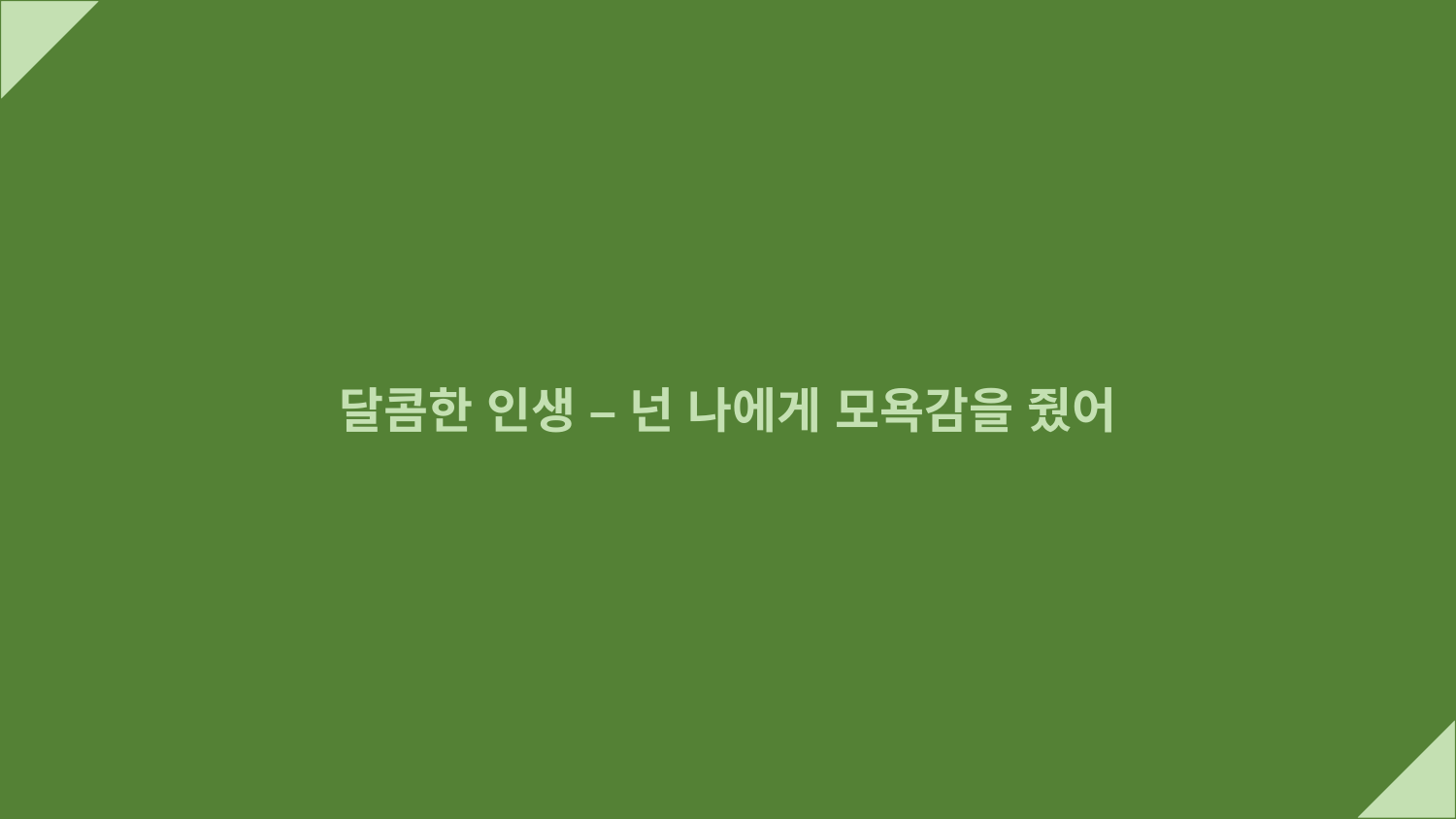

달콤한 인생 – 넌 나에게 모욕감을 줬어